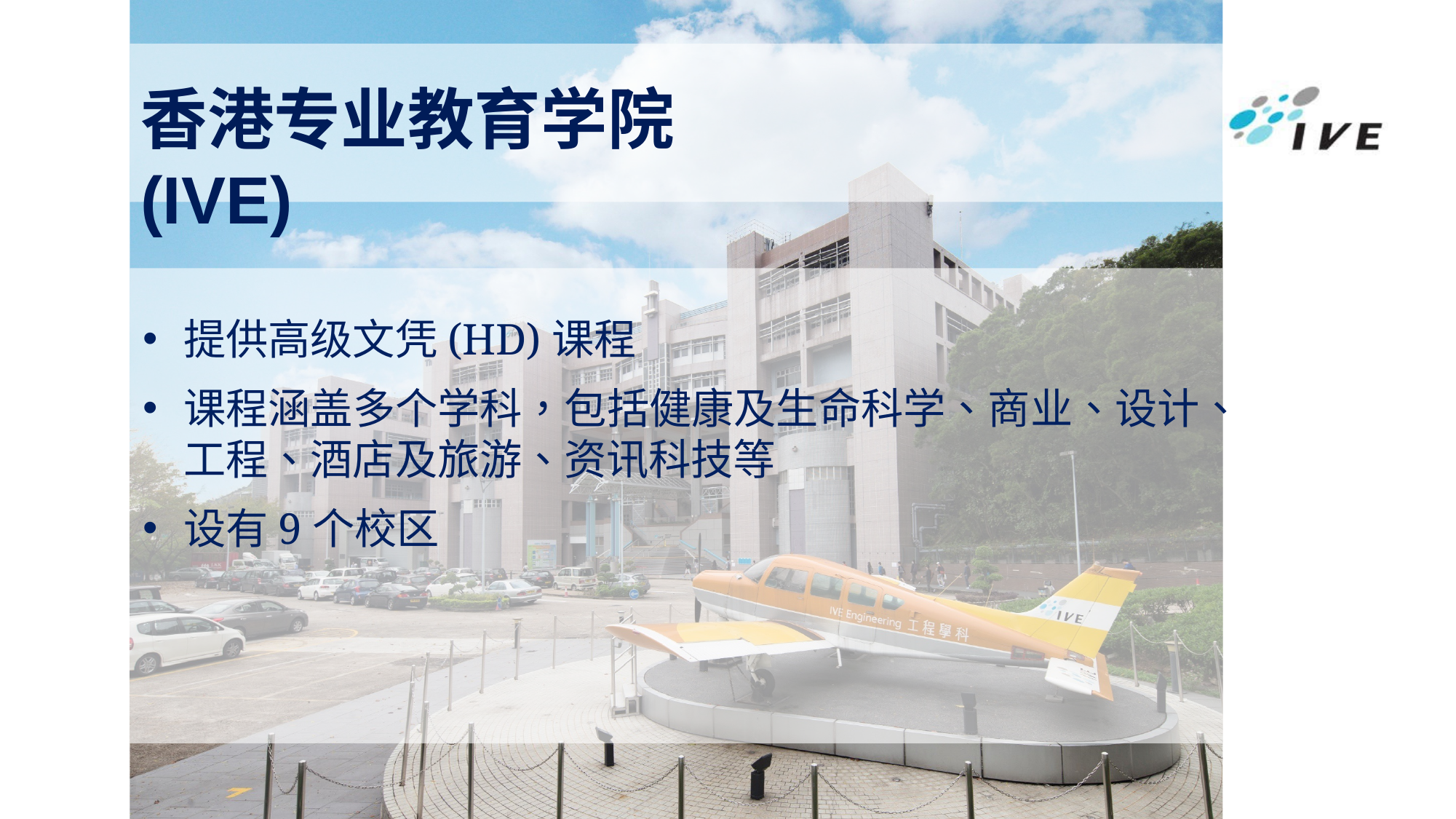

# 香港专业教育学院(IVE)

提供高级文凭(HD)课程
课程涵盖多个学科，包括健康及生命科学、商业、设计、 工程、酒店及旅游、资讯科技等
设有9个校区